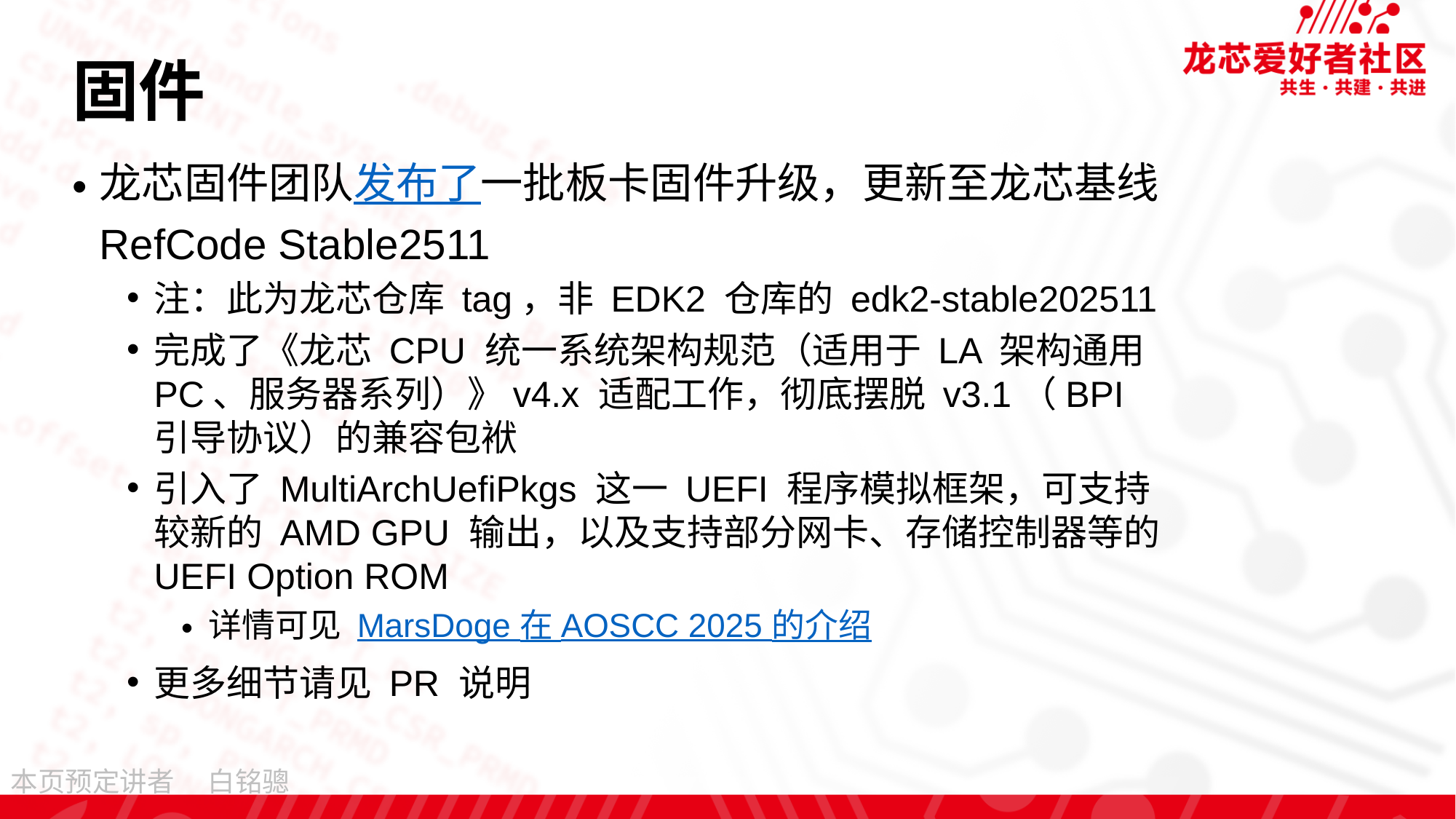

# 固件
龙芯固件团队发布了一批板卡固件升级，更新至龙芯基线 RefCode Stable2511
注：此为龙芯仓库 tag，非 EDK2 仓库的 edk2-stable202511
完成了《龙芯 CPU 统一系统架构规范（适用于 LA 架构通用 PC、服务器系列）》v4.x 适配工作，彻底摆脱 v3.1（BPI 引导协议）的兼容包袱
引入了 MultiArchUefiPkgs 这一 UEFI 程序模拟框架，可支持较新的 AMD GPU 输出，以及支持部分网卡、存储控制器等的 UEFI Option ROM
详情可见 MarsDoge 在 AOSCC 2025 的介绍
更多细节请见 PR 说明
白铭骢